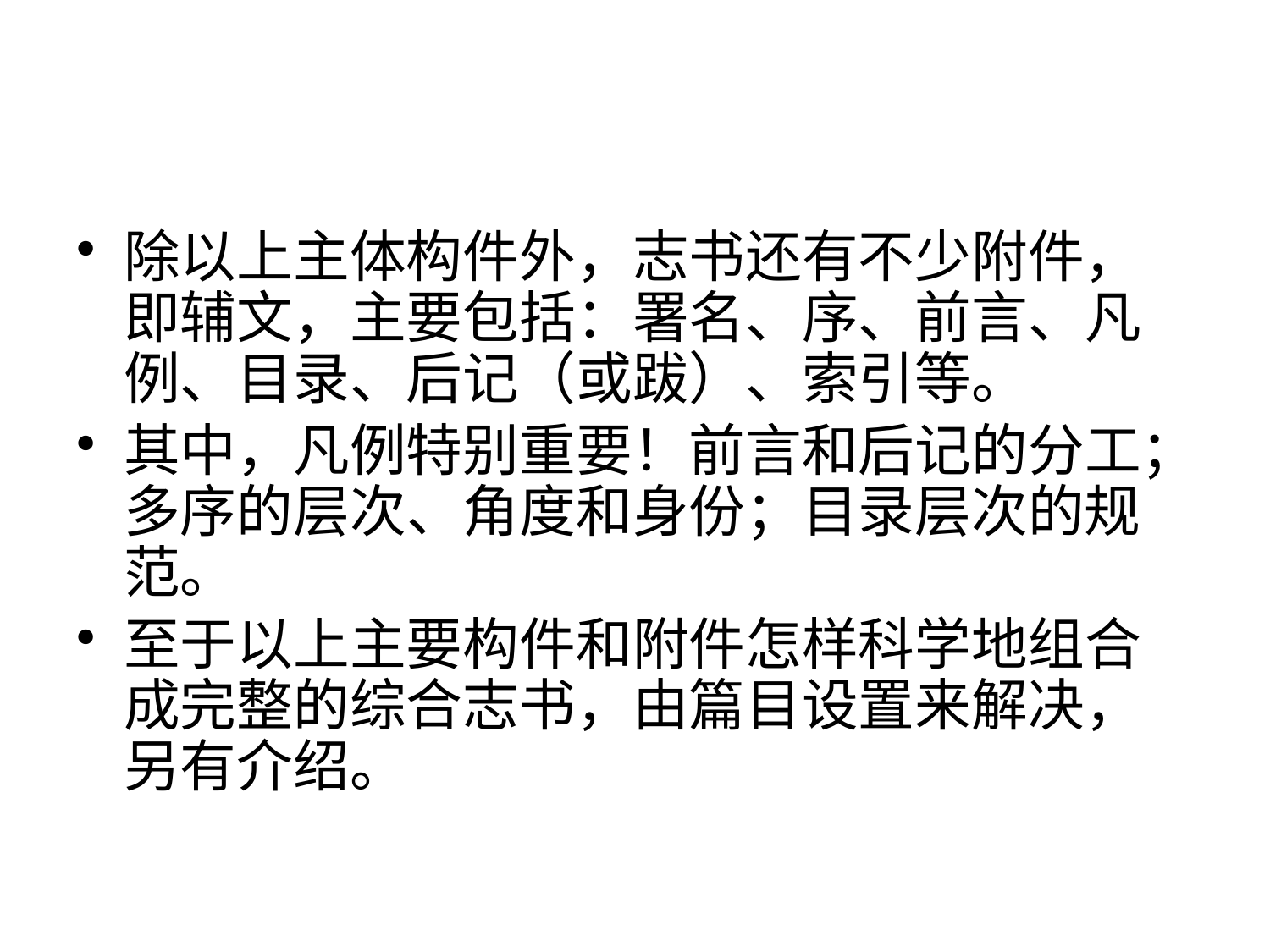

除以上主体构件外，志书还有不少附件，即辅文，主要包括：署名、序、前言、凡例、目录、后记（或跋）、索引等。
其中，凡例特别重要！前言和后记的分工；多序的层次、角度和身份；目录层次的规范。
至于以上主要构件和附件怎样科学地组合成完整的综合志书，由篇目设置来解决，另有介绍。